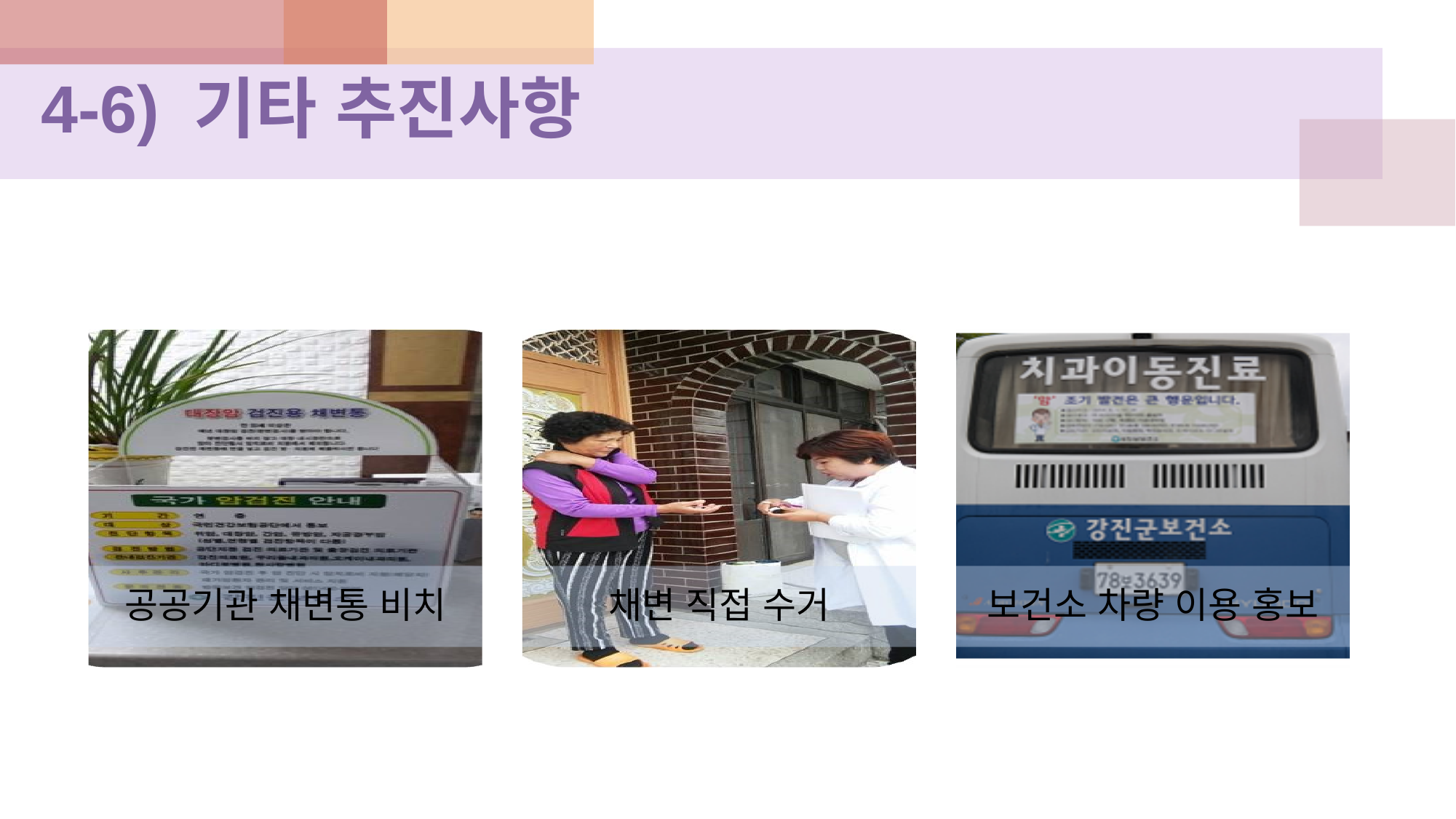

4-6) 기타 추진사항
공공기관 채변통 비치
채변 직접 수거
보건소 차량 이용 홍보